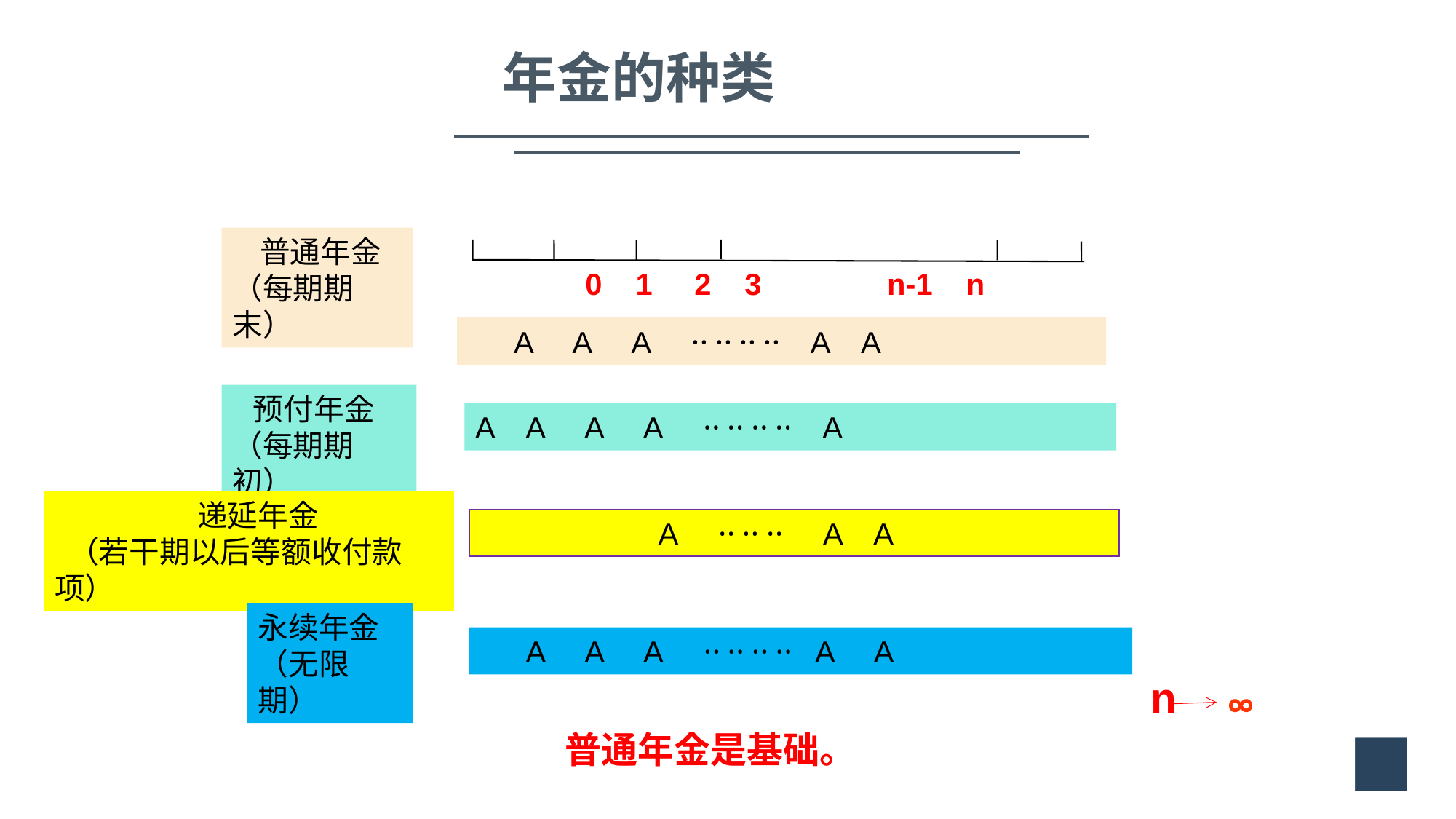

年金的种类
   普通年金
（每期期末）

0    1     2    3               n-1    n

      A     A     A     ‥ ‥ ‥ ‥    A    A
  预付年金
（每期期初）
A    A     A     A     ‥ ‥ ‥ ‥    A
                      递延年金
 （若干期以后等额收付款项）
             A     ‥ ‥ ‥     A    A

永续年金
（无限期）
      A     A     A     ‥ ‥ ‥ ‥   A     A
n
∞
普通年金是基础。
31